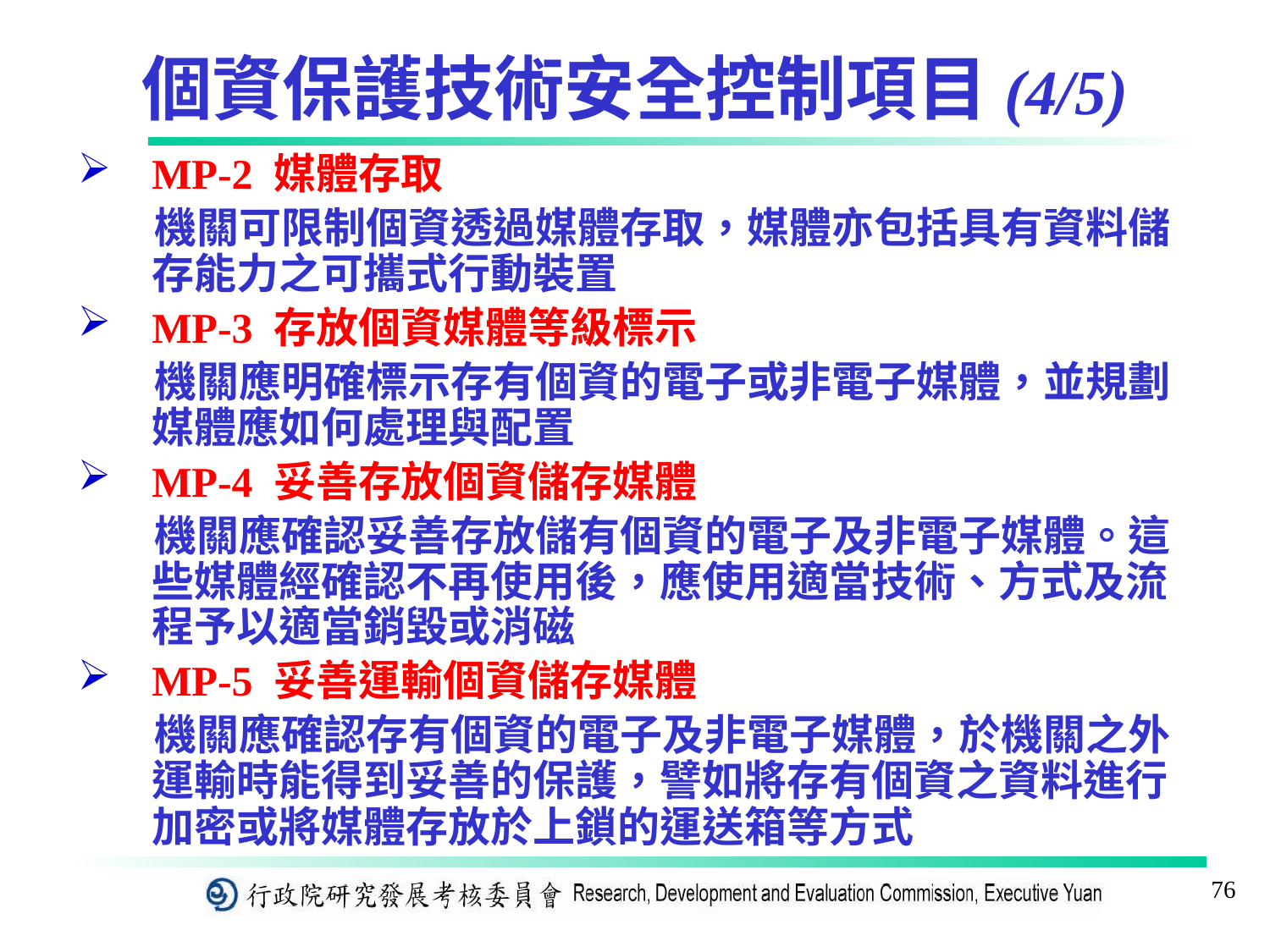

個資保護技術安全控制項目(4/5)
MP-2 媒體存取
       機關可限制個資透過媒體存取，媒體亦包括具有資料儲存能力之可攜式行動裝置
MP-3 存放個資媒體等級標示
       機關應明確標示存有個資的電子或非電子媒體，並規劃媒體應如何處理與配置
MP-4 妥善存放個資儲存媒體
       機關應確認妥善存放儲有個資的電子及非電子媒體。這些媒體經確認不再使用後，應使用適當技術、方式及流程予以適當銷毀或消磁
MP-5 妥善運輸個資儲存媒體
       機關應確認存有個資的電子及非電子媒體，於機關之外運輸時能得到妥善的保護，譬如將存有個資之資料進行加密或將媒體存放於上鎖的運送箱等方式
76